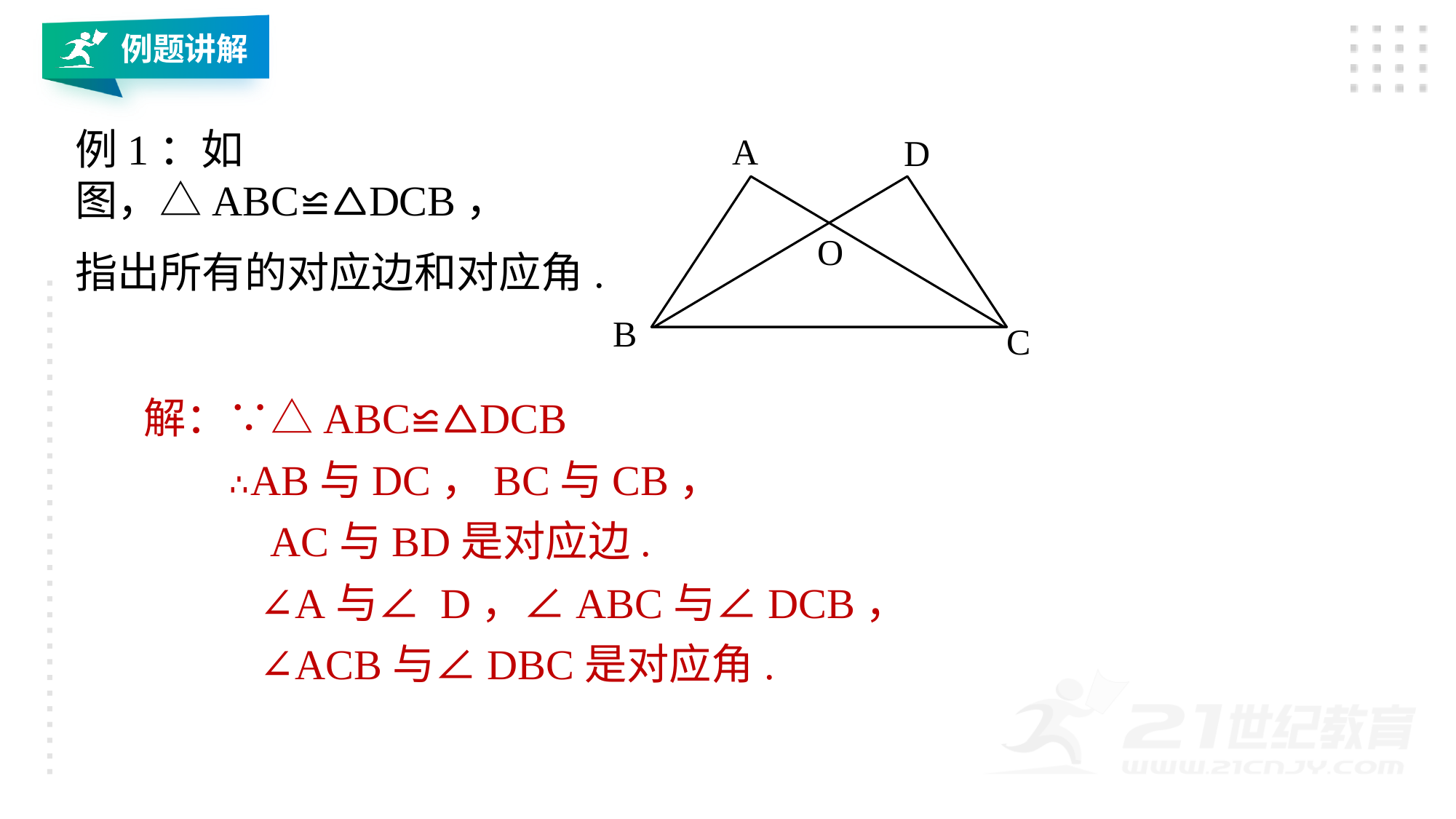

例题讲解
例1：如图，△ABC≌△DCB，
指出所有的对应边和对应角.
A
D

B
C
O
解：∵△ABC≌△DCB
        ∴AB与DC，BC与CB，
            AC与BD是对应边.
           ∠A与∠ D，∠ABC与∠DCB，
           ∠ACB与∠DBC是对应角.